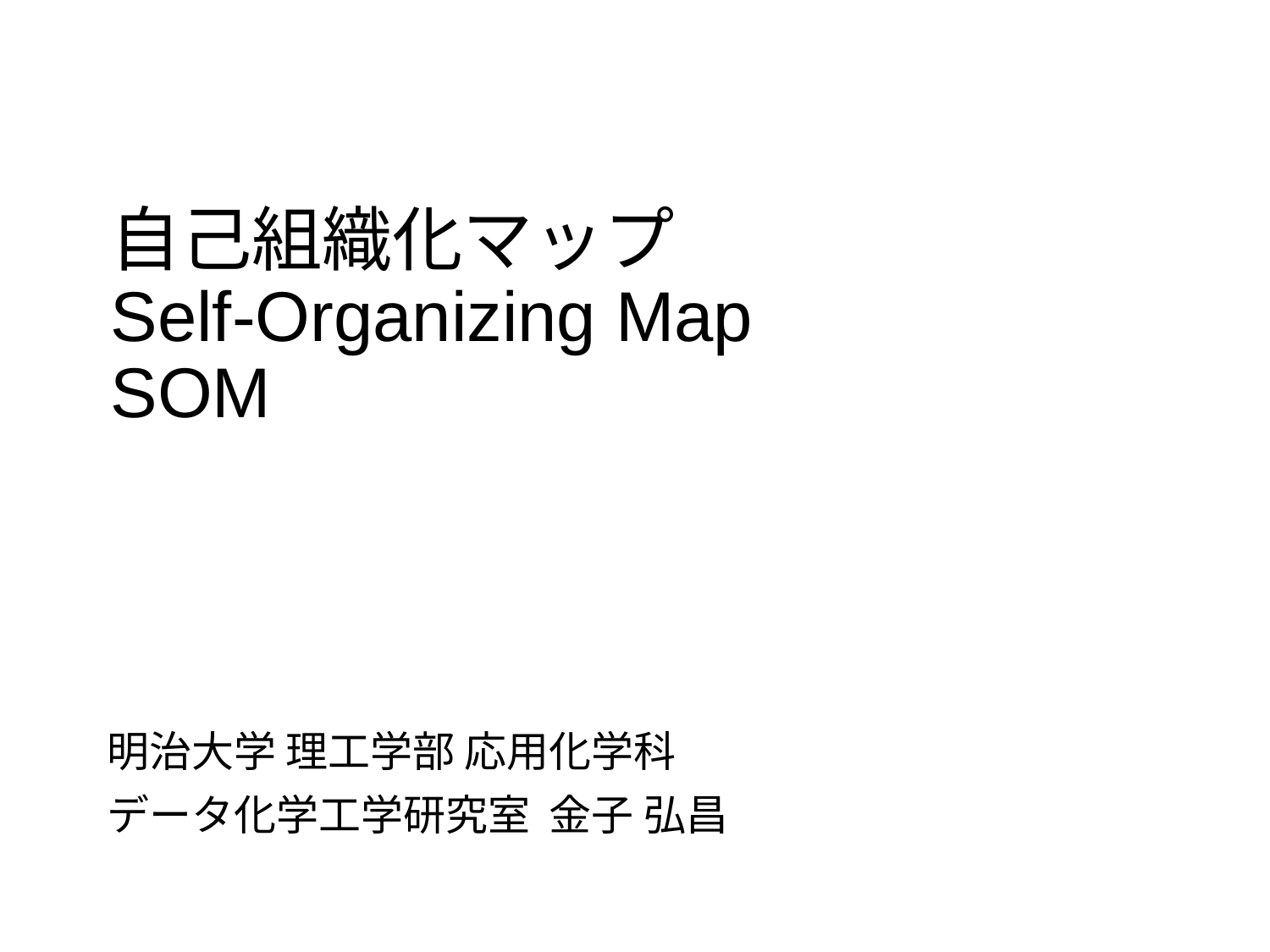

1
# 自己組織化マップ Self-Organizing Map SOM
明治大学 理工学部 応用化学科
データ化学工学研究室  金子 弘昌